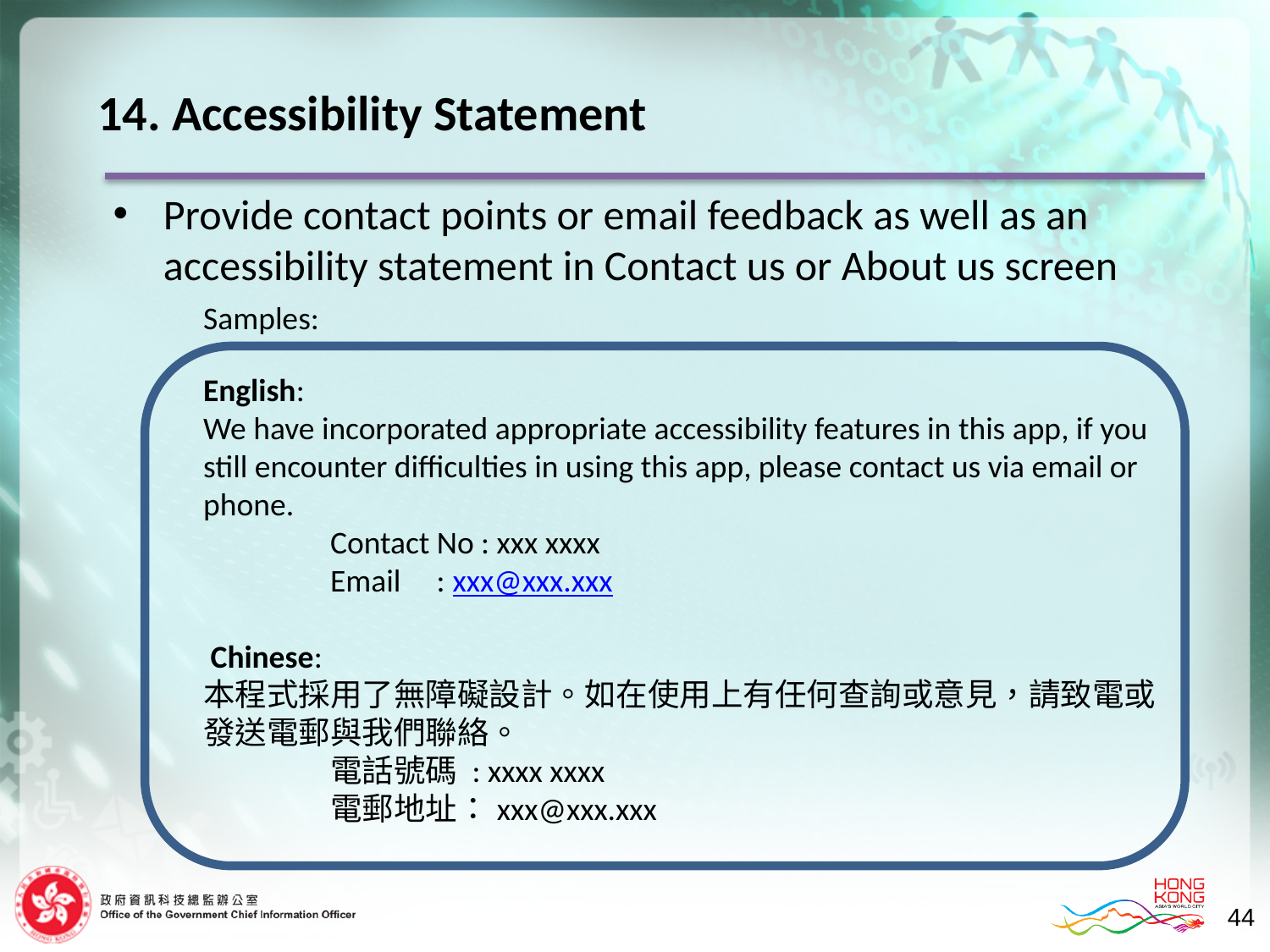

14. Accessibility Statement
Provide contact points or email feedback as well as an accessibility statement in Contact us or About us screen

Samples:

English:
We have incorporated appropriate accessibility features in this app, if you still encounter difficulties in using this app, please contact us via email or phone.
	Contact No : xxx xxxx
	Email     : xxx@xxx.xxx

 Chinese:
本程式採用了無障礙設計。如在使用上有任何查詢或意見，請致電或發送電郵與我們聯絡。
	電話號碼 : xxxx xxxx
	電郵地址：xxx@xxx.xxx

44